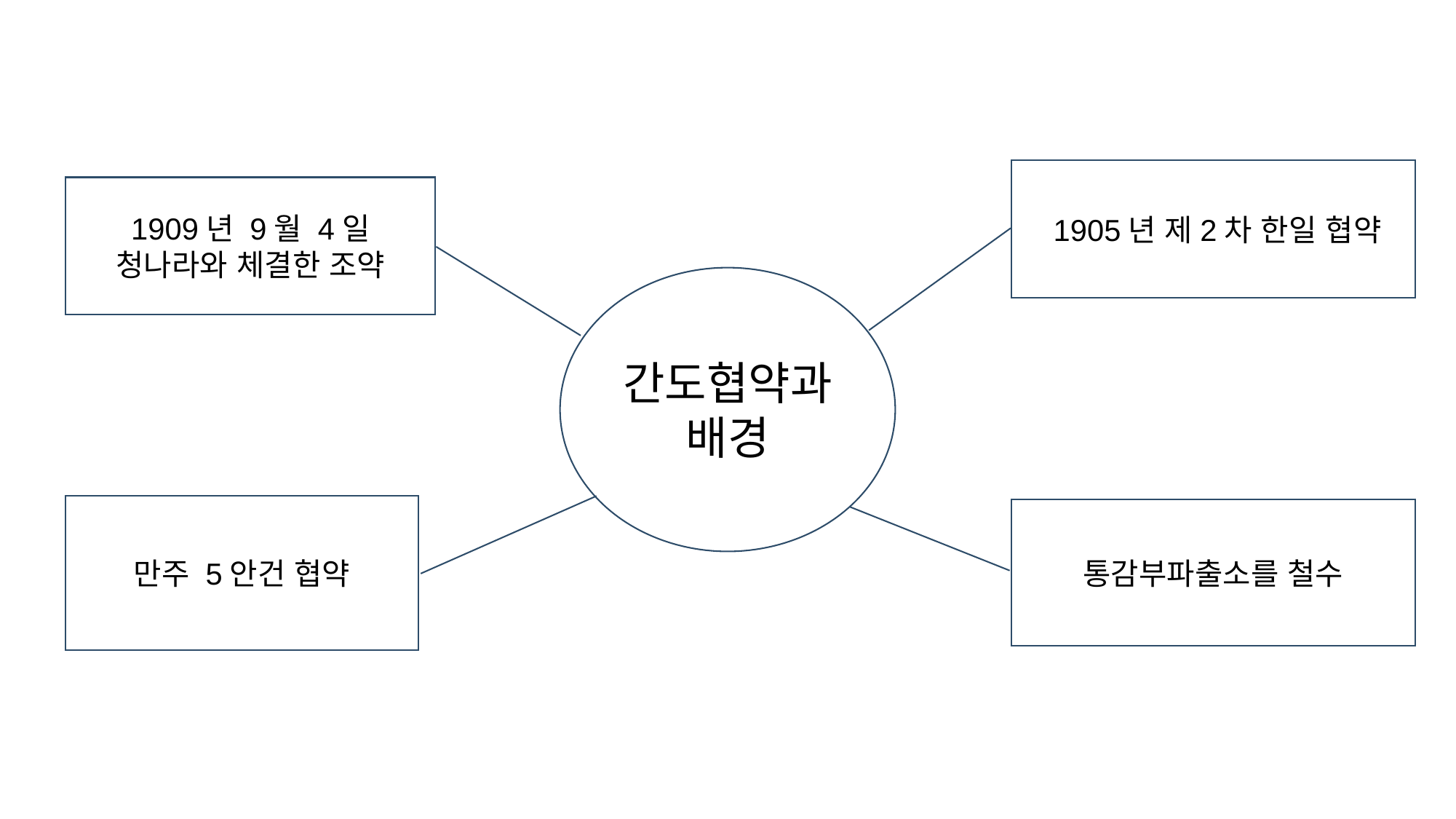

1905년 제2차 한일 협약
1909년 9월 4일 청나라와 체결한 조약
간도협약과 배경
만주 5안건 협약
통감부파출소를 철수